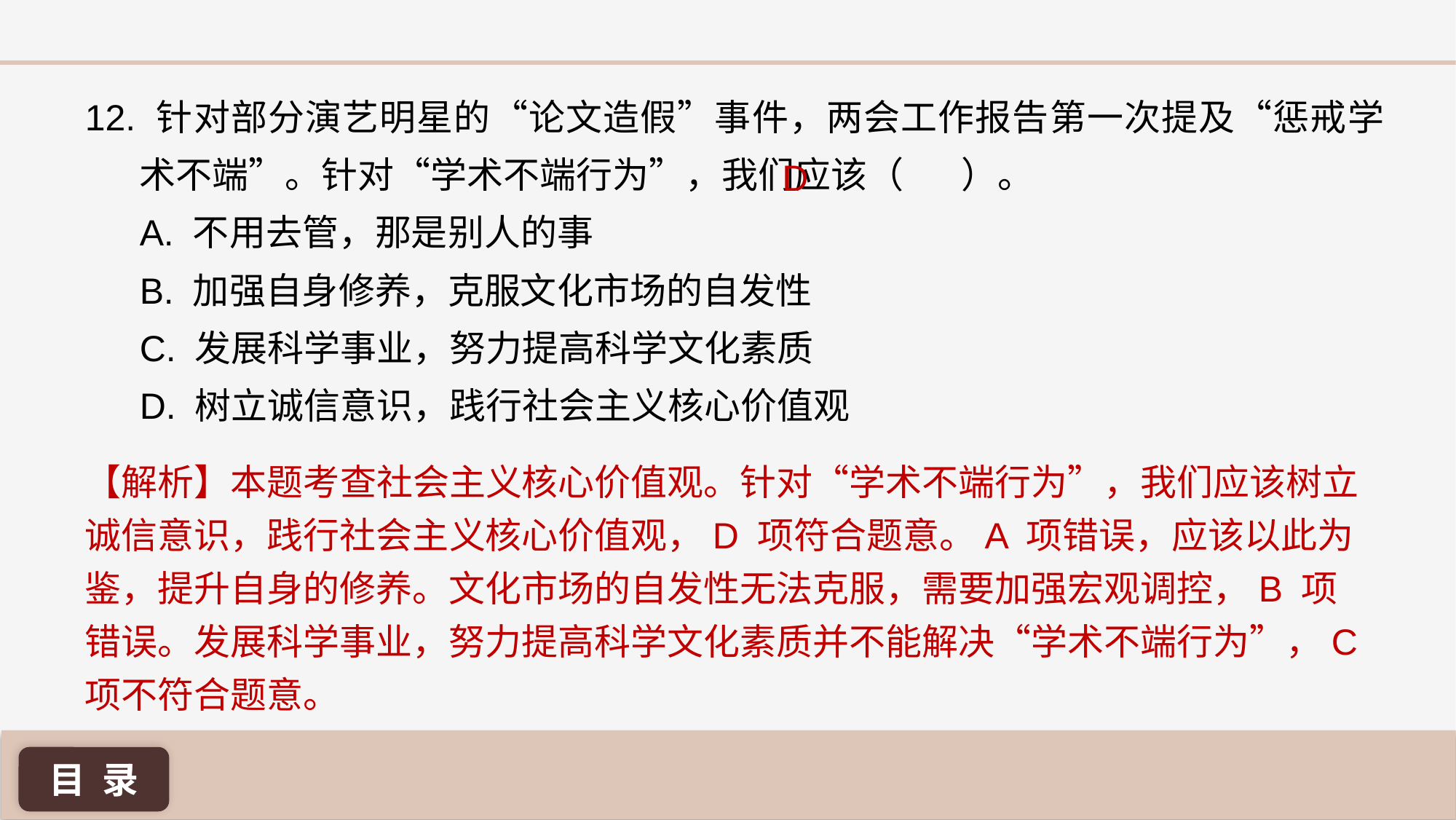

12. 针对部分演艺明星的“论文造假”事件，两会工作报告第一次提及“惩戒学术不端”。针对“学术不端行为”，我们应该（       ）。
A. 不用去管，那是别人的事
B. 加强自身修养，克服文化市场的自发性
C. 发展科学事业，努力提高科学文化素质
D. 树立诚信意识，践行社会主义核心价值观
D
【解析】本题考查社会主义核心价值观。针对“学术不端行为”，我们应该树立诚信意识，践行社会主义核心价值观，D 项符合题意。A 项错误，应该以此为鉴，提升自身的修养。文化市场的自发性无法克服，需要加强宏观调控，B 项错误。发展科学事业，努力提高科学文化素质并不能解决“学术不端行为”，C 项不符合题意。